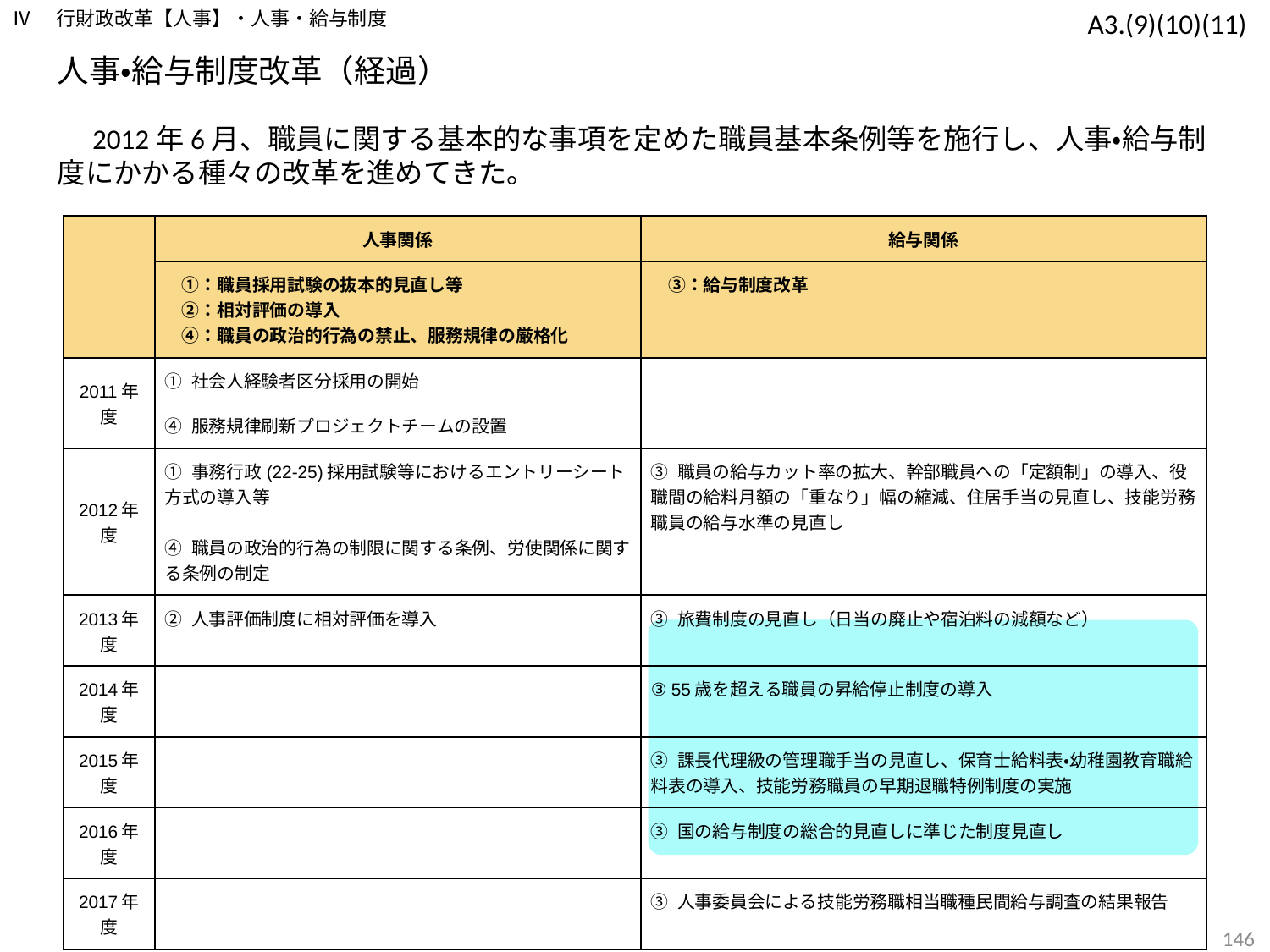

Ⅳ　行財政改革【人事】・人事・給与制度
A3.(9)(10)(11)
人事・給与制度改革（経過）
　2012年6月、職員に関する基本的な事項を定めた職員基本条例等を施行し、人事・給与制度にかかる種々の改革を進めてきた。
|  | 人事関係 | 給与関係 |
| --- | --- | --- |
|  | ①：職員採用試験の抜本的見直し等 　②：相対評価の導入 　④：職員の政治的行為の禁止、服務規律の厳格化 | ③：給与制度改革 |
| 2011年度 | ① 社会人経験者区分採用の開始 ④ 服務規律刷新プロジェクトチームの設置 |  |
| 2012年度 | ① 事務行政(22-25)採用試験等におけるエントリーシート方式の導入等 ④ 職員の政治的行為の制限に関する条例、労使関係に関する条例の制定 | ③ 職員の給与カット率の拡大、幹部職員への「定額制」の導入、役職間の給料月額の「重なり」幅の縮減、住居手当の見直し、技能労務職員の給与水準の見直し |
| 2013年度 | ② 人事評価制度に相対評価を導入 | ③ 旅費制度の見直し（日当の廃止や宿泊料の減額など） |
| 2014年度 |  | ③ 55歳を超える職員の昇給停止制度の導入 |
| 2015年度 |  | ③ 課長代理級の管理職手当の見直し、保育士給料表・幼稚園教育職給料表の導入、技能労務職員の早期退職特例制度の実施 |
| 2016年度 |  | ③ 国の給与制度の総合的見直しに準じた制度見直し |
| 2017年度 |  | ③ 人事委員会による技能労務職相当職種民間給与調査の結果報告 |

146